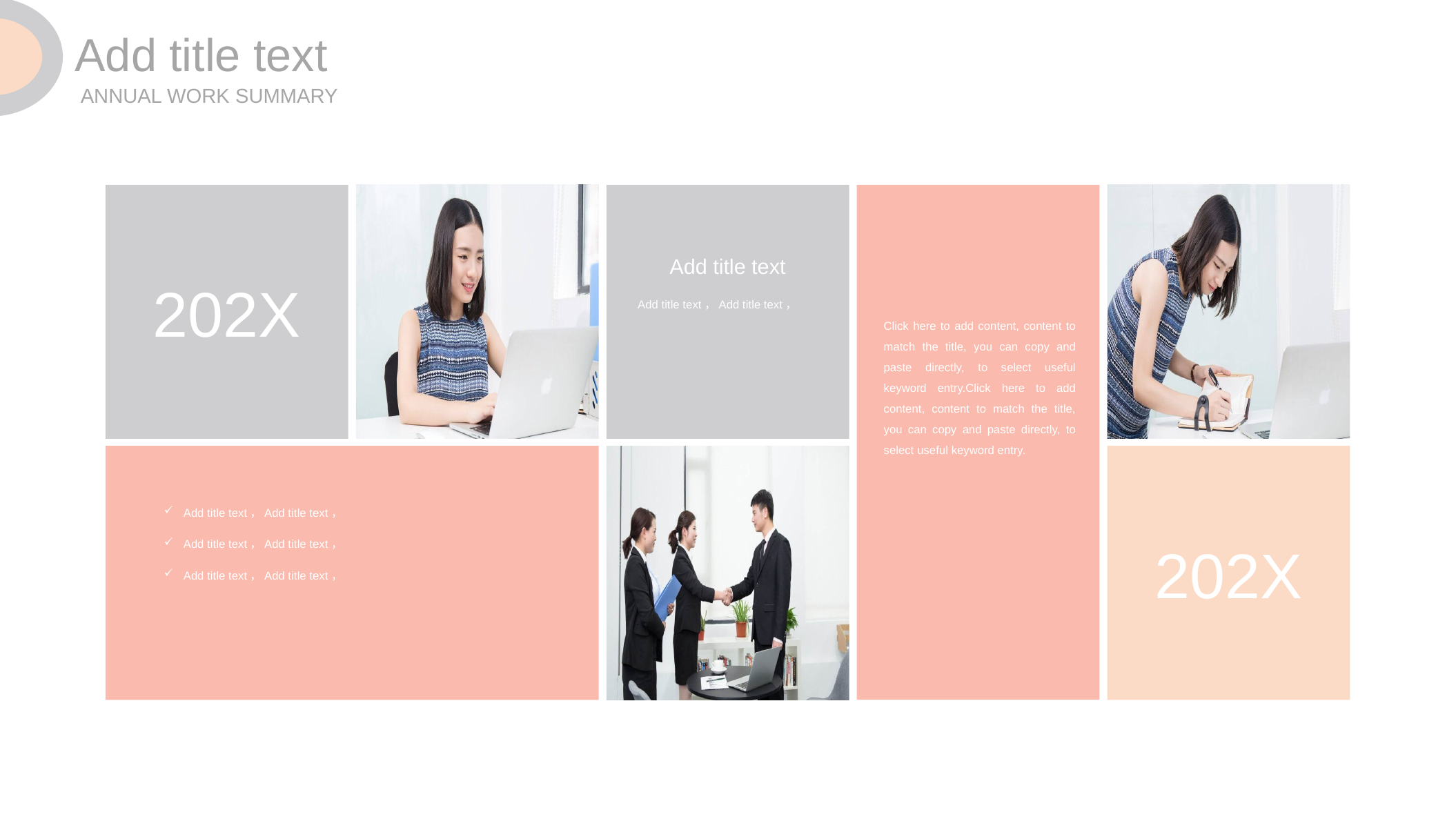

Add title text

 ANNUAL WORK SUMMARY
202X

Add title text
Add title text，Add title text，
Click here to add content, content to match the title, you can copy and paste directly, to select useful keyword entry.Click here to add content, content to match the title, you can copy and paste directly, to select useful keyword entry.

202X

Add title text，Add title text，
Add title text，Add title text，
Add title text，Add title text，
PPT模板 http://www.1ppt.com/moban/